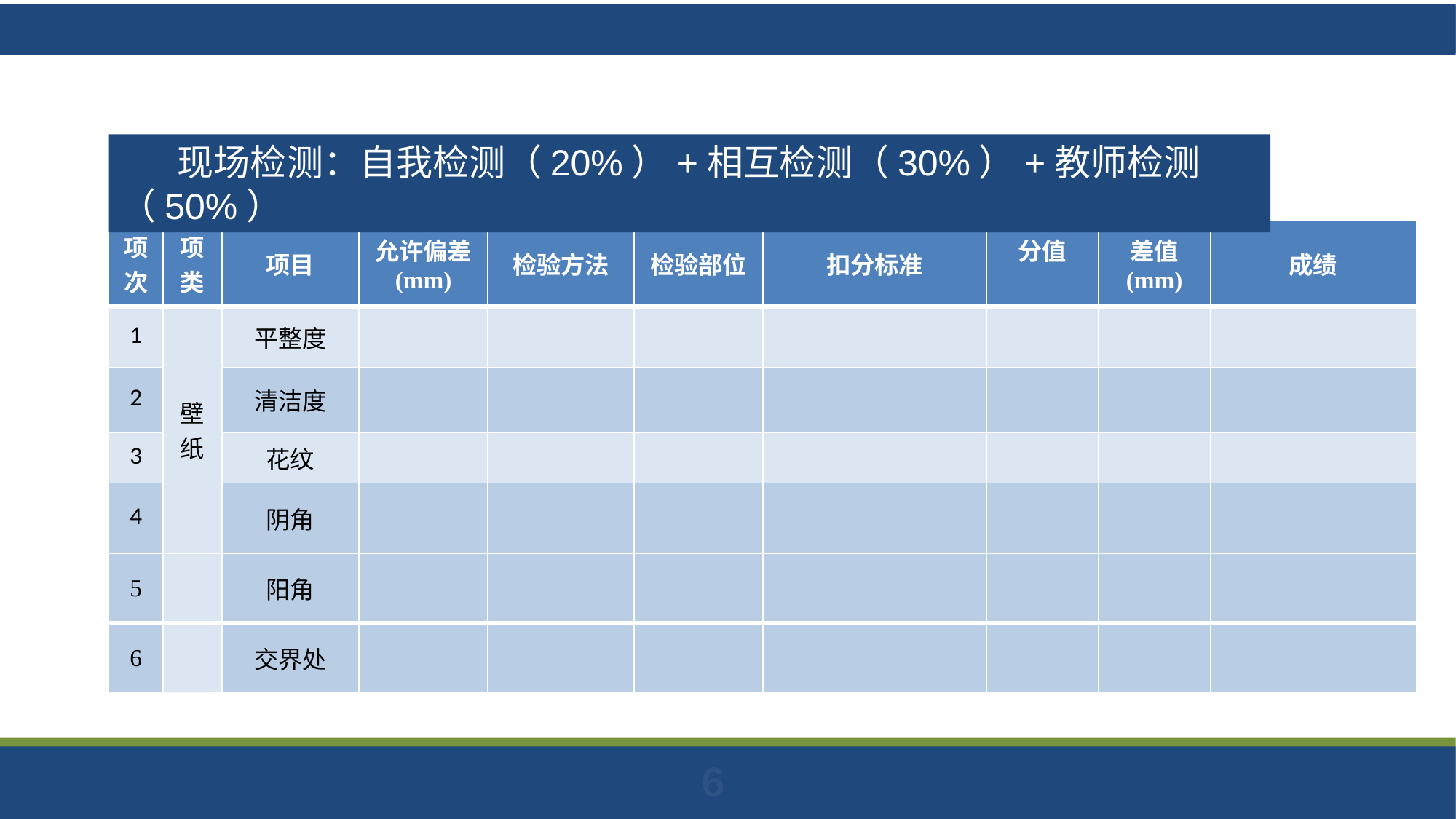

现场检测：自我检测（20%）+相互检测（30%）+教师检测（50%）
| 项次 | 项类 | 项目 | 允许偏差 (mm) | 检验方法 | 检验部位 | 扣分标准 | 分值 | 差值 (mm) | 成绩 |
| --- | --- | --- | --- | --- | --- | --- | --- | --- | --- |
| 1 | 壁纸 | 平整度 |  |  |  |  |  |  |  |
| 2 |  | 清洁度 |  |  |  |  |  |  |  |
| 3 |  | 花纹 |  |  |  |  |  |  |  |
| 4 |  | 阴角 |  |  |  |  |  |  |  |
| 5 |  | 阳角 |  |  |  |  |  |  |  |
| 6 |  | 交界处 |  |  |  |  |  |  |  |

6